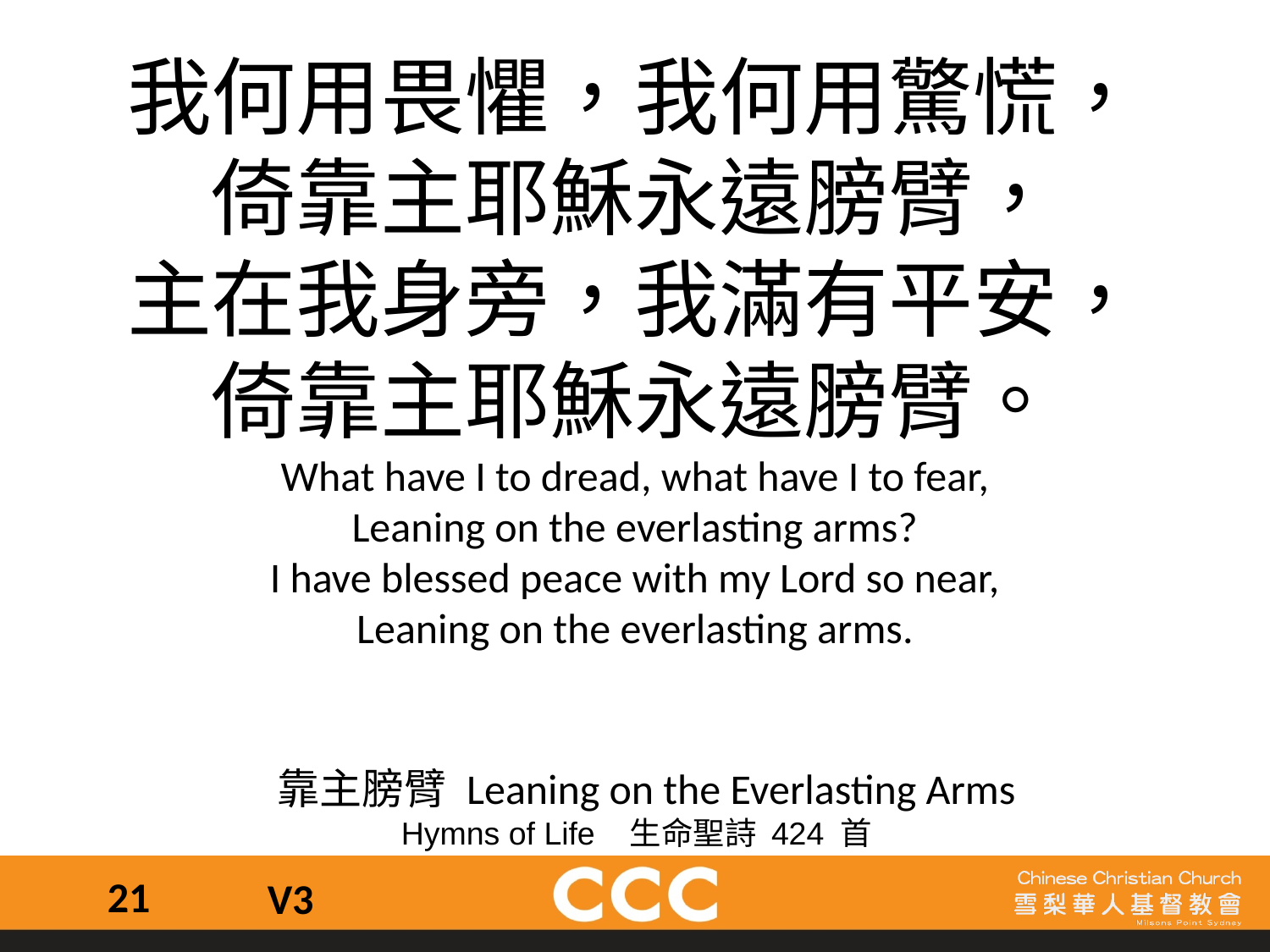

我何用畏懼，我何用驚慌，
倚靠主耶穌永遠膀臂，
主在我身旁，我滿有平安，
倚靠主耶穌永遠膀臂。
What have I to dread, what have I to fear,
Leaning on the everlasting arms?
I have blessed peace with my Lord so near,
Leaning on the everlasting arms.
 靠主膀臂 Leaning on the Everlasting Arms
Hymns of Life   生命聖詩 424 首
21
V3